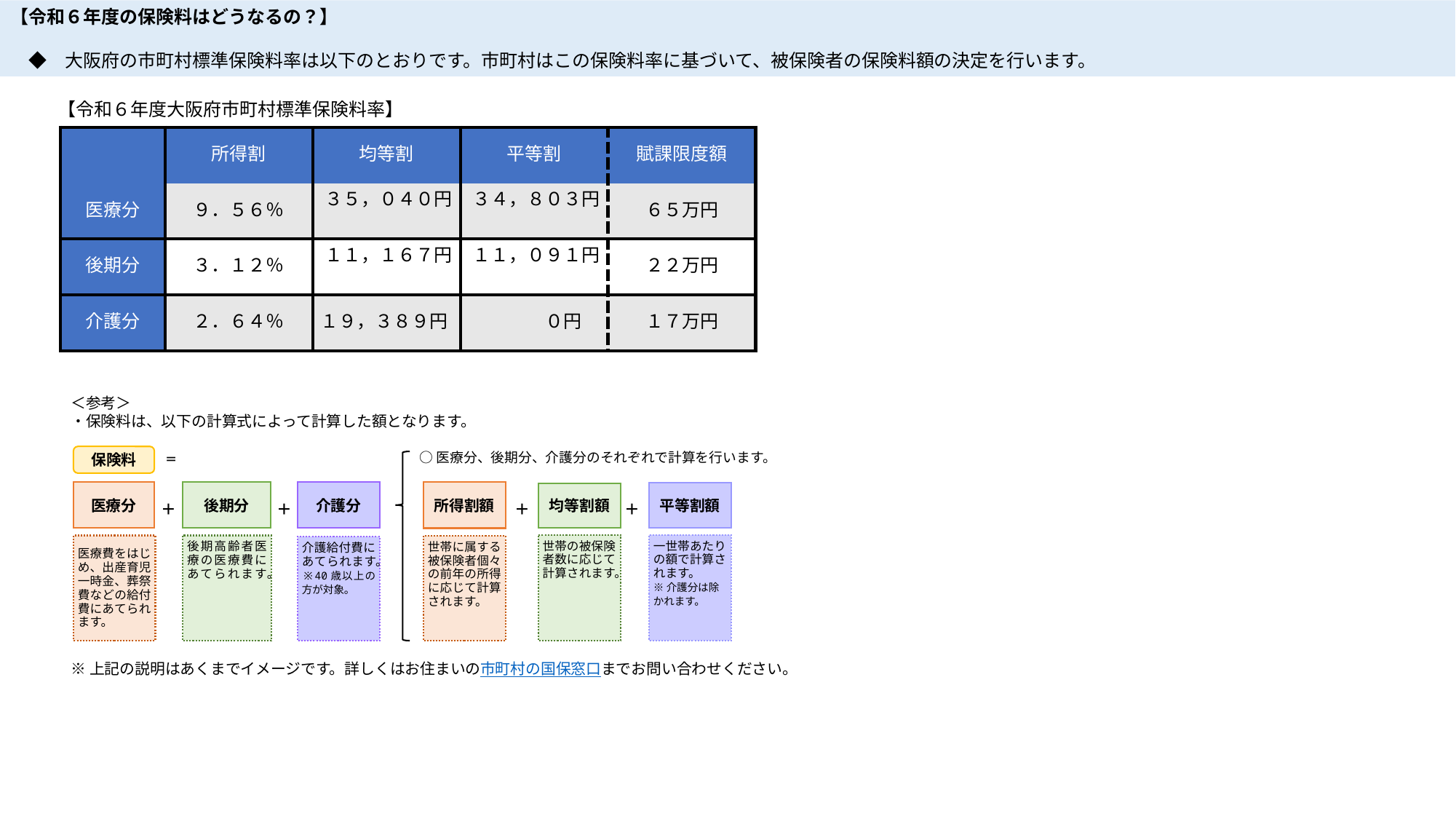

【令和６年度の保険料はどうなるの？】

　◆　大阪府の市町村標準保険料率は以下のとおりです。市町村はこの保険料率に基づいて、被保険者の保険料額の決定を行います。
【令和６年度大阪府市町村標準保険料率】
|  | 所得割 | 均等割 | 平等割 | 賦課限度額 |
| --- | --- | --- | --- | --- |
| 医療分 | ９．５６％ | ３５，０４０円 | ３４，８０３円 | ６５万円 |
| 後期分 | ３．１２％ | １１，１６７円 | １１，０９１円 | ２２万円 |
| 介護分 | ２．６４％ | １９，３８９円 | ０円 | １７万円 |
＜参考＞
・保険料は、以下の計算式によって計算した額となります。
○医療分、後期分、介護分のそれぞれで計算を行います。
保険料
＝

医療分
後期分
介護分
所得割額
平等割額
均等割額
＋
＋
＋
＋
世帯の被保険者数に応じて計算されます。
一世帯あたりの額で計算されます。
※介護分は除かれます。
医療費をはじめ、出産育児一時金、葬祭費などの給付費にあてられます。
後期高齢者医療の医療費にあてられます。
世帯に属する被保険者個々の前年の所得に応じて計算されます。
介護給付費にあてられます。
※40歳以上の方が対象。
※上記の説明はあくまでイメージです。詳しくはお住まいの市町村の国保窓口までお問い合わせください。